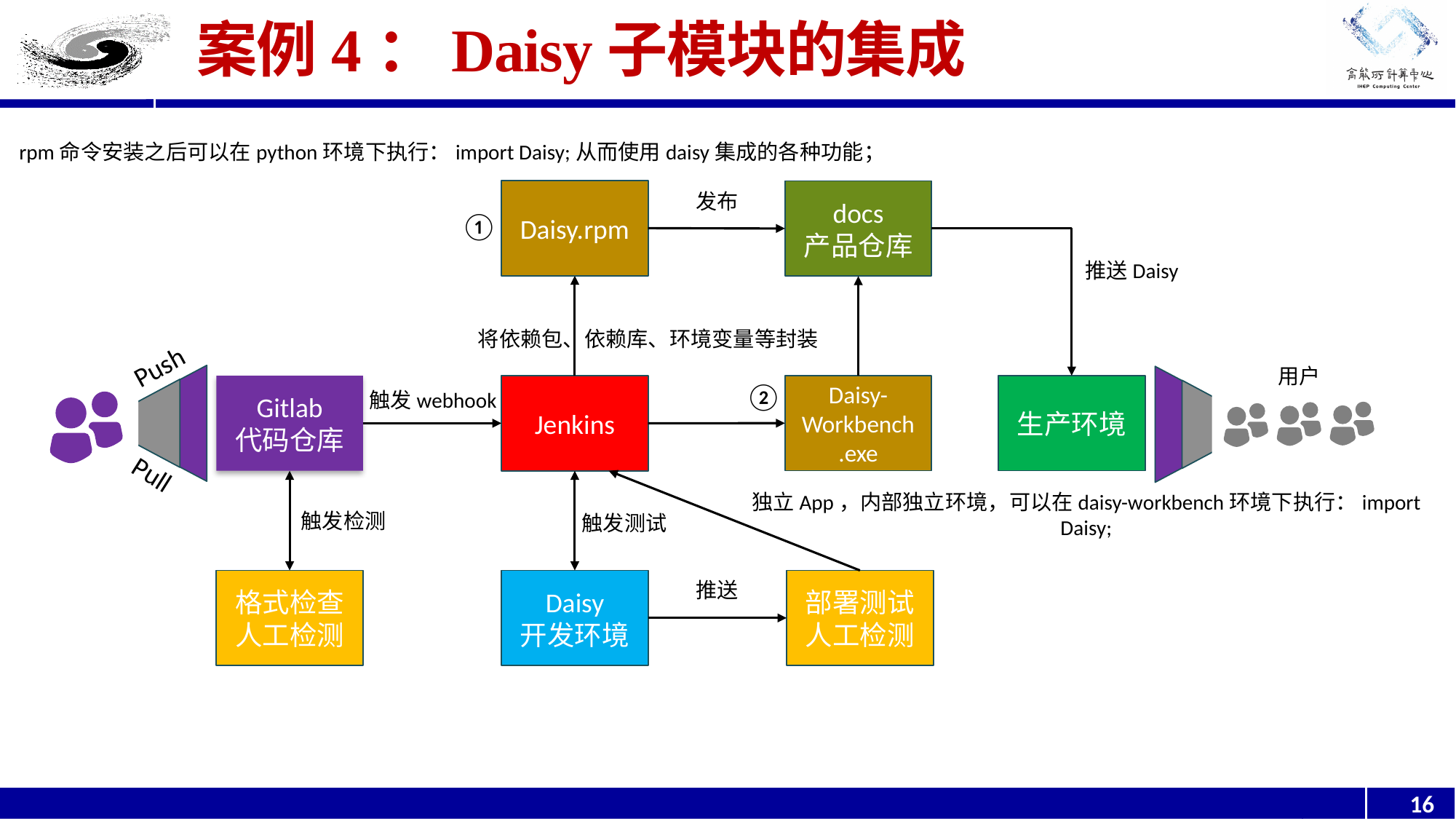

# 案例4：Daisy子模块的集成
rpm命令安装之后可以在python环境下执行：import Daisy;从而使用daisy集成的各种功能；
Daisy.rpm
docs
产品仓库
发布
①
推送Daisy
将依赖包、依赖库、环境变量等封装
Push
用户

②
Daisy-
Workbench
.exe
生产环境
Gitlab
代码仓库
Jenkins

触发webhook

Pull
独立App，内部独立环境，可以在daisy-workbench环境下执行：import Daisy;
触发检测
触发测试
格式检查
人工检测
Daisy
开发环境
部署测试
人工检测
推送